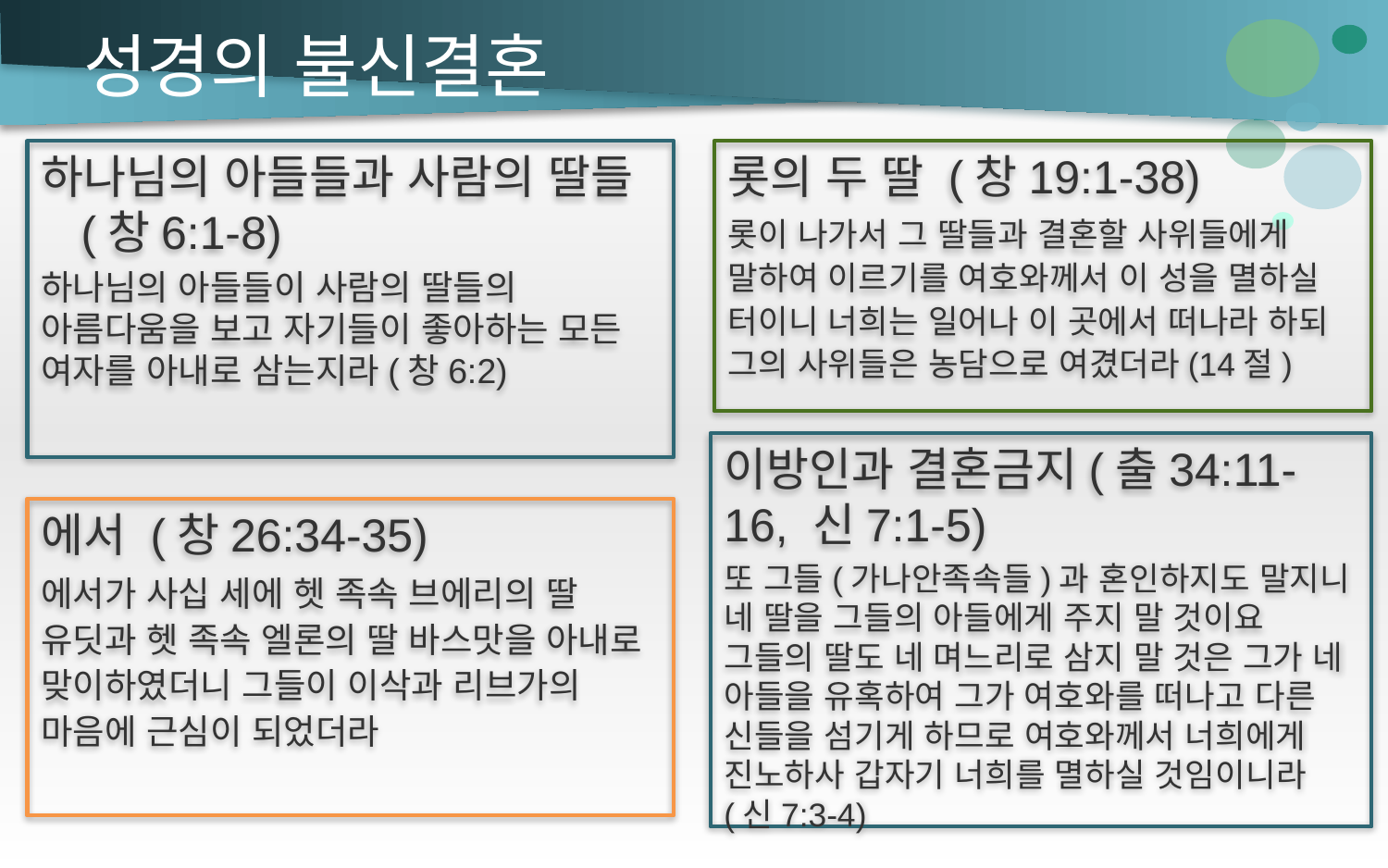

# 성경의 불신결혼
하나님의 아들들과 사람의 딸들(창6:1-8)
하나님의 아들들이 사람의 딸들의 아름다움을 보고 자기들이 좋아하는 모든 여자를 아내로 삼는지라(창6:2)
롯의 두 딸 (창19:1-38)
롯이 나가서 그 딸들과 결혼할 사위들에게 말하여 이르기를 여호와께서 이 성을 멸하실 터이니 너희는 일어나 이 곳에서 떠나라 하되 그의 사위들은 농담으로 여겼더라(14절)
이방인과 결혼금지(출34:11-16, 신7:1-5)
또 그들(가나안족속들)과 혼인하지도 말지니 네 딸을 그들의 아들에게 주지 말 것이요 그들의 딸도 네 며느리로 삼지 말 것은 그가 네 아들을 유혹하여 그가 여호와를 떠나고 다른 신들을 섬기게 하므로 여호와께서 너희에게 진노하사 갑자기 너희를 멸하실 것임이니라(신7:3-4)

에서 (창26:34-35)
에서가 사십 세에 헷 족속 브에리의 딸 유딧과 헷 족속 엘론의 딸 바스맛을 아내로 맞이하였더니 그들이 이삭과 리브가의 마음에 근심이 되었더라